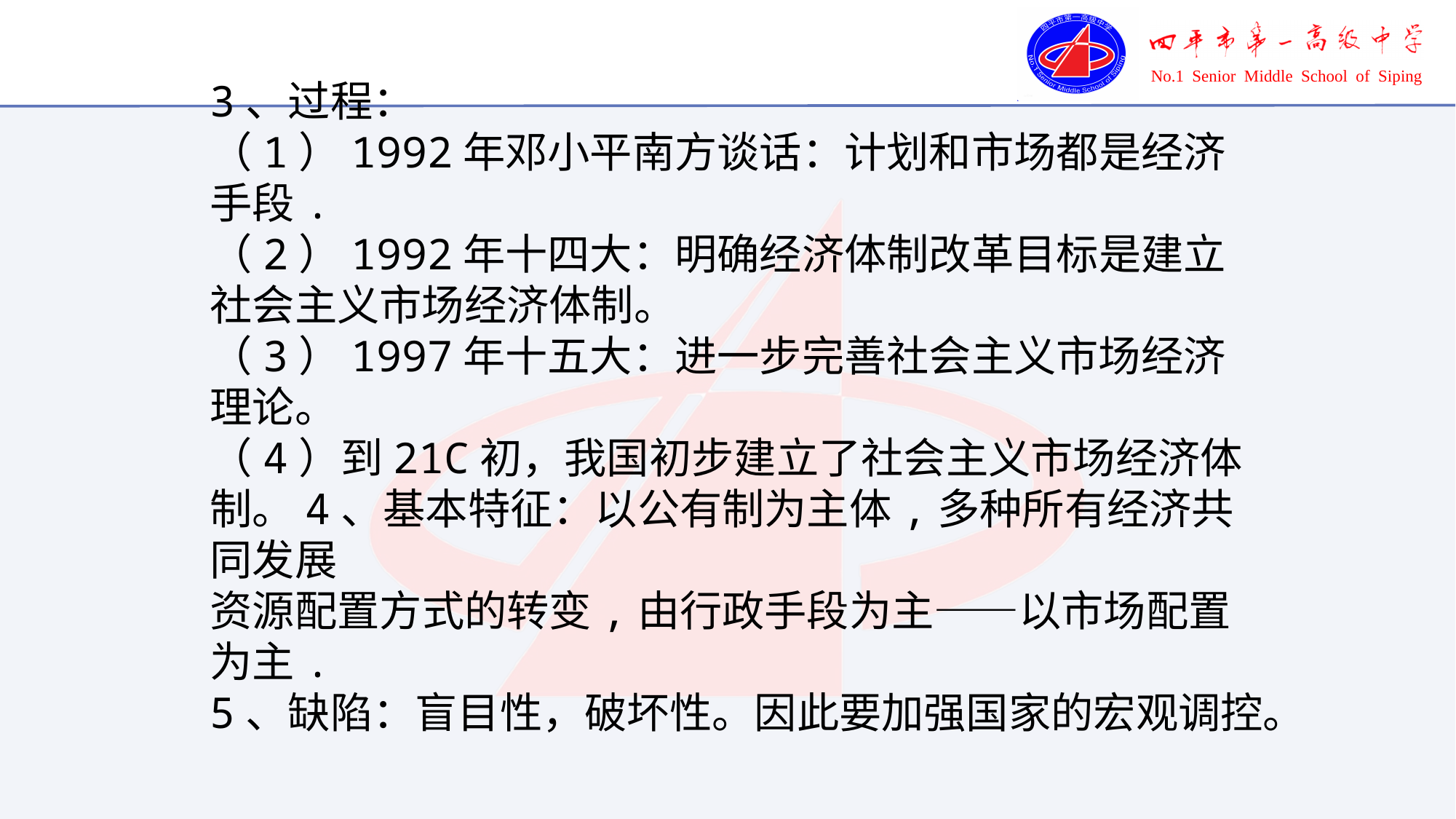

3、过程：
（1）1992年邓小平南方谈话：计划和市场都是经济手段.
（2）1992年十四大：明确经济体制改革目标是建立社会主义市场经济体制。
（3）1997年十五大：进一步完善社会主义市场经济理论。
（4）到21C初，我国初步建立了社会主义市场经济体制。4、基本特征：以公有制为主体,多种所有经济共同发展
资源配置方式的转变,由行政手段为主——以市场配置为主.
5、缺陷：盲目性，破坏性。因此要加强国家的宏观调控。